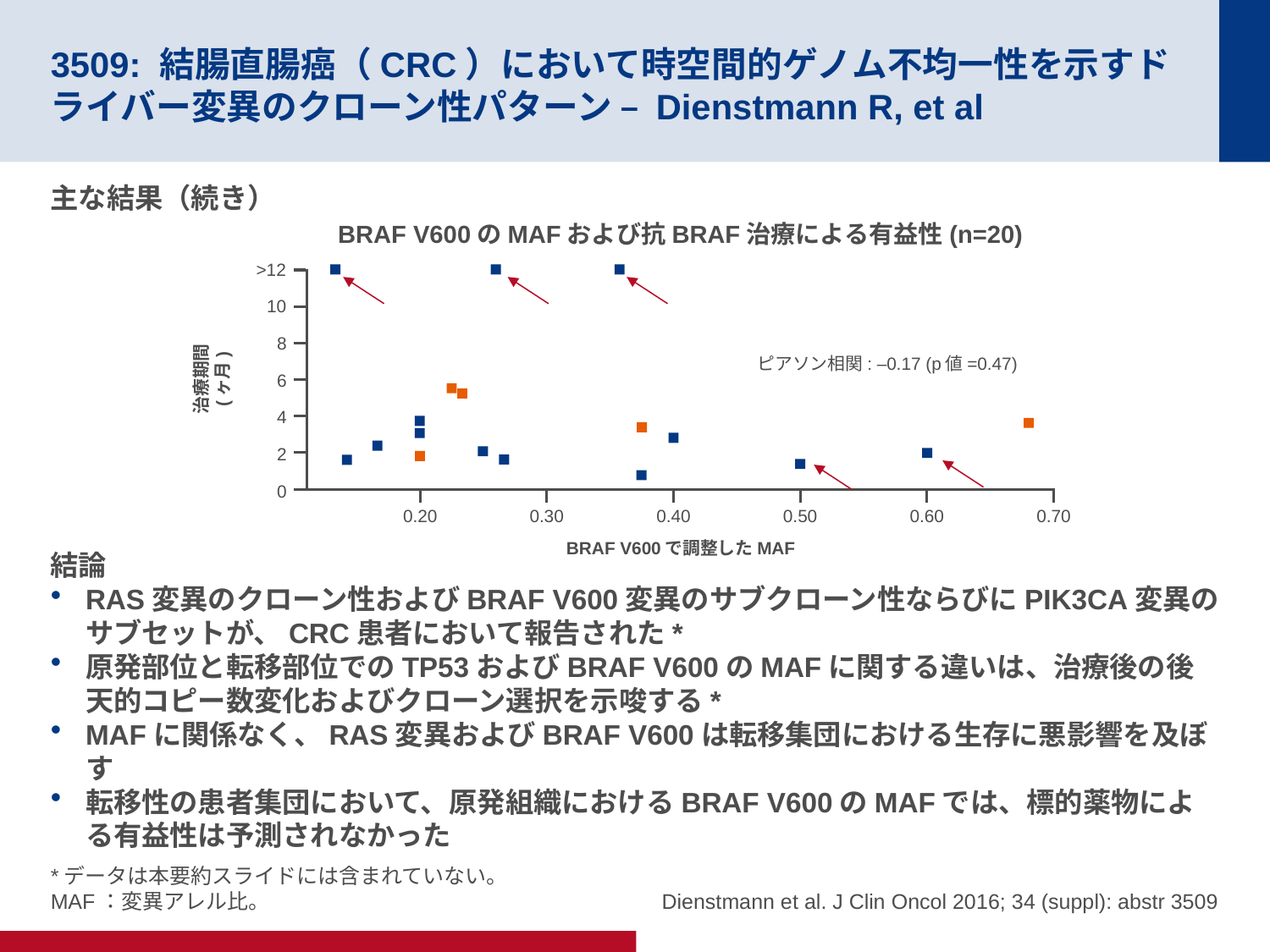

# 3509: 結腸直腸癌（CRC）において時空間的ゲノム不均一性を示すドライバー変異のクローン性パターン – Dienstmann R, et al
主な結果（続き）

結論
RAS変異のクローン性およびBRAF V600変異のサブクローン性ならびにPIK3CA変異のサブセットが、CRC患者において報告された*
原発部位と転移部位でのTP53およびBRAF V600のMAFに関する違いは、治療後の後天的コピー数変化およびクローン選択を示唆する*
MAFに関係なく、RAS変異およびBRAF V600は転移集団における生存に悪影響を及ぼす
転移性の患者集団において、原発組織におけるBRAF V600のMAFでは、標的薬物による有益性は予測されなかった
BRAF V600のMAFおよび抗BRAF治療による有益性(n=20)
>12

10
8
ピアソン相関: –0.17 (p値=0.47)
治療期間
(ヶ月)
6

4

2

0
0.20
0.30
0.40
0.50
0.60
0.70
BRAF V600で調整したMAF
Dienstmann et al. J Clin Oncol 2016; 34 (suppl): abstr 3509
*データは本要約スライドには含まれていない。
MAF：変異アレル比。